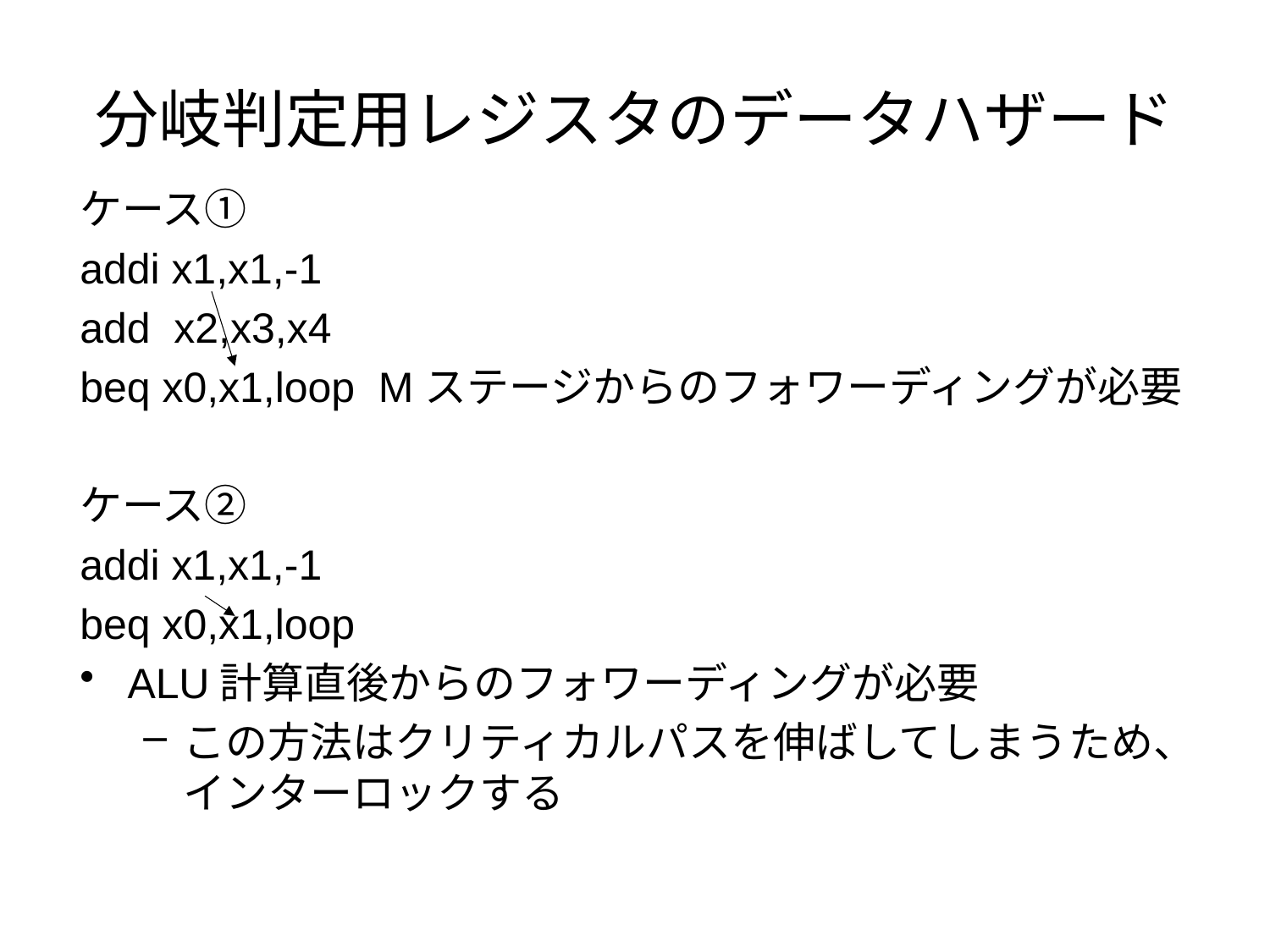

# 分岐判定用レジスタのデータハザード
ケース①
addi x1,x1,-1
add  x2,x3,x4
beq x0,x1,loop  Mステージからのフォワーディングが必要

ケース②
addi x1,x1,-1
beq x0,x1,loop
ALU計算直後からのフォワーディングが必要
この方法はクリティカルパスを伸ばしてしまうため、インターロックする